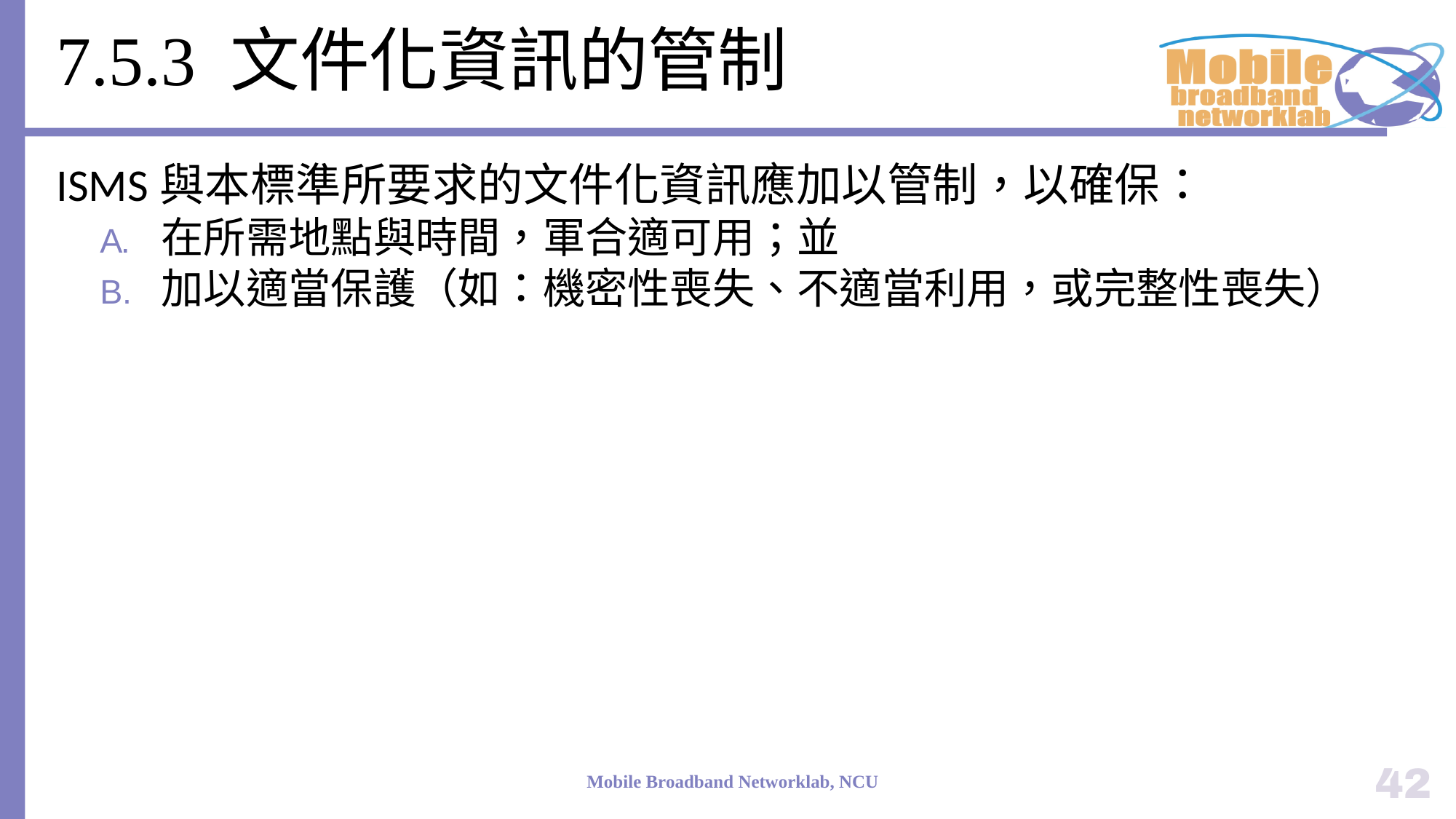

# 7.5.3 文件化資訊的管制
ISMS與本標準所要求的文件化資訊應加以管制，以確保：
在所需地點與時間，軍合適可用；並
加以適當保護（如：機密性喪失、不適當利用，或完整性喪失）

42